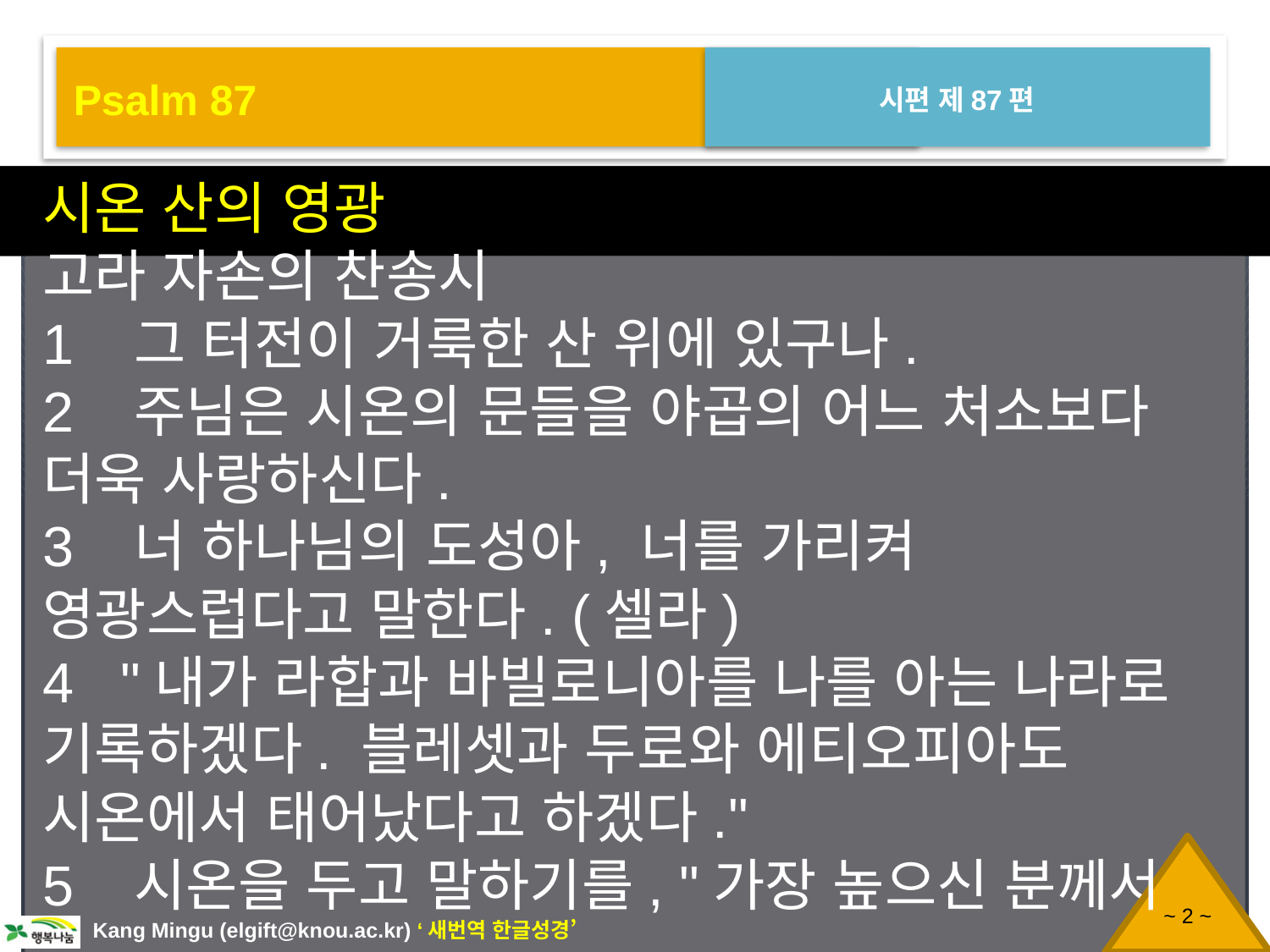

Psalm 87
시편 제87편
시온 산의 영광
고라 자손의 찬송시
1   그 터전이 거룩한 산 위에 있구나.
2   주님은 시온의 문들을 야곱의 어느 처소보다 더욱 사랑하신다.
3   너 하나님의 도성아, 너를 가리켜 영광스럽다고 말한다. (셀라)
4   "내가 라합과 바빌로니아를 나를 아는 나라로 기록하겠다. 블레셋과 두로와 에티오피아도 시온에서 태어났다고 하겠다."
5   시온을 두고 말하기를, "가장 높으신 분께서